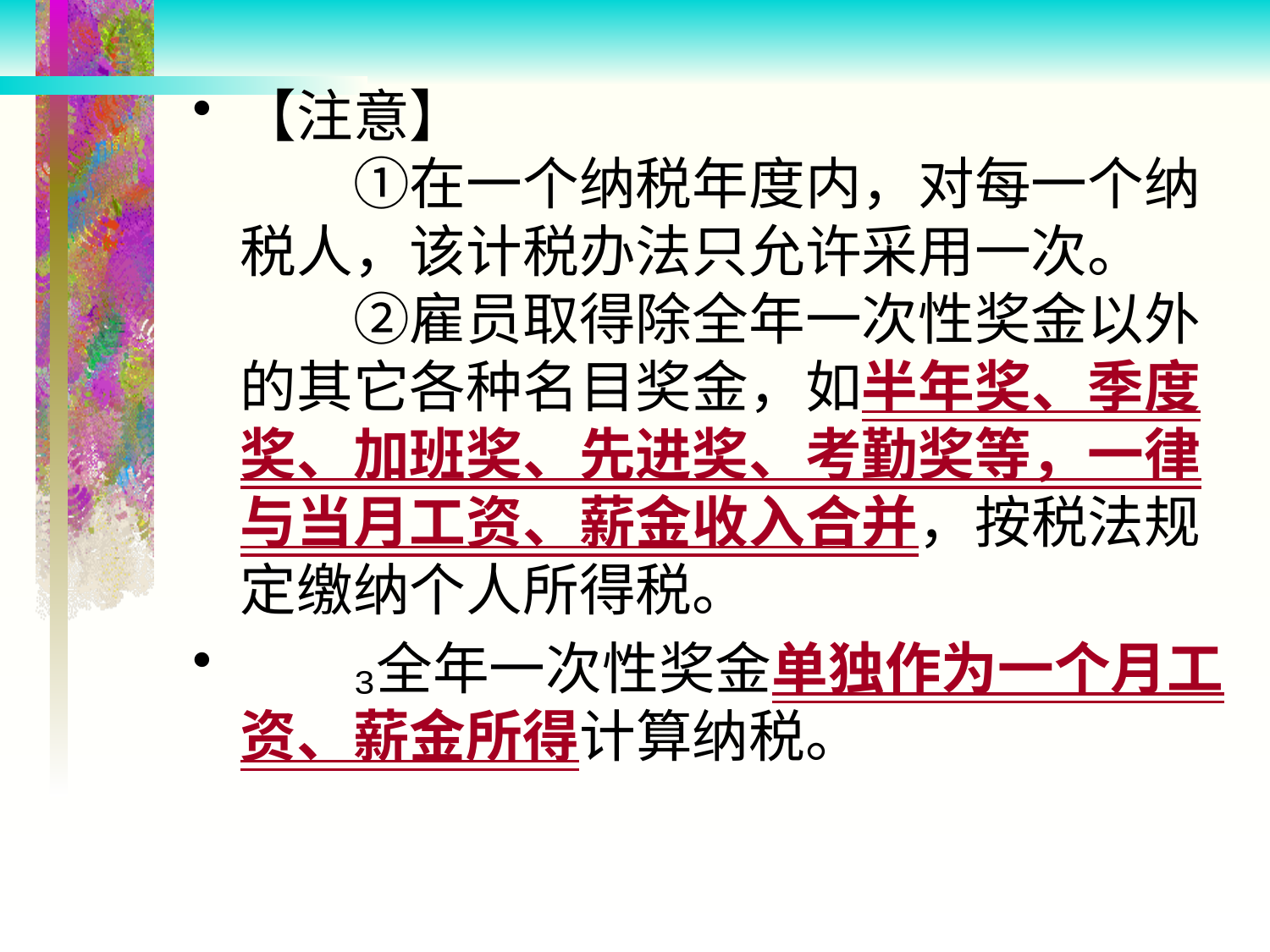

【注意】
　　①在一个纳税年度内，对每一个纳税人，该计税办法只允许采用一次。
　　②雇员取得除全年一次性奖金以外的其它各种名目奖金，如半年奖、季度奖、加班奖、先进奖、考勤奖等，一律与当月工资、薪金收入合并，按税法规定缴纳个人所得税。
　　₃全年一次性奖金单独作为一个月工资、薪金所得计算纳税。